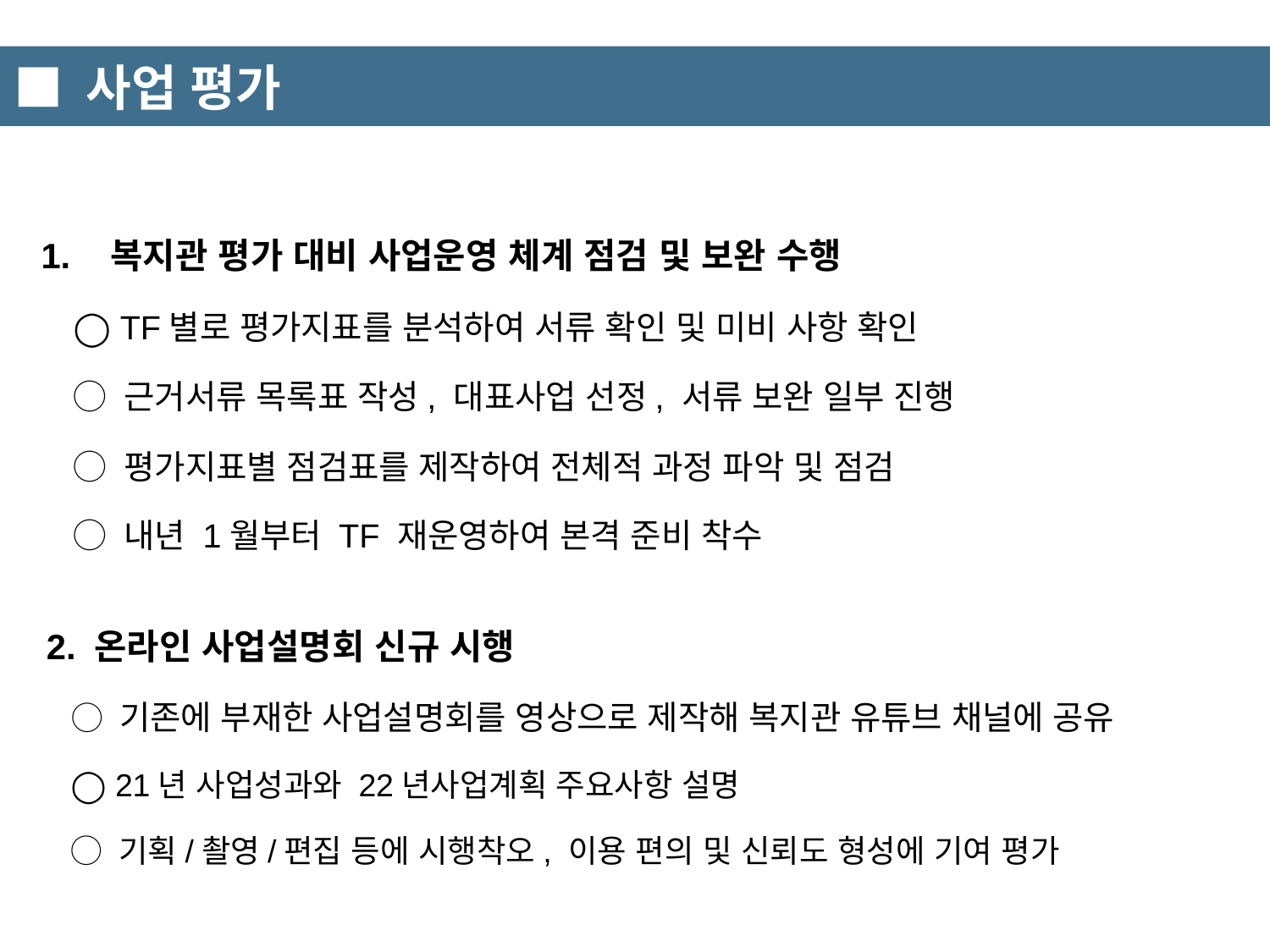

■ 사업 평가
  1.   복지관 평가 대비 사업운영 체계 점검 및 보완 수행
      ◯ TF별로 평가지표를 분석하여 서류 확인 및 미비 사항 확인
      ◯ 근거서류 목록표 작성, 대표사업 선정, 서류 보완 일부 진행
      ◯ 평가지표별 점검표를 제작하여 전체적 과정 파악 및 점검
      ◯ 내년 1월부터 TF 재운영하여 본격 준비 착수

   2. 온라인 사업설명회 신규 시행
      ◯ 기존에 부재한 사업설명회를 영상으로 제작해 복지관 유튜브 채널에 공유
      ◯ 21년 사업성과와 22년사업계획 주요사항 설명
      ◯ 기획/촬영/편집 등에 시행착오, 이용 편의 및 신뢰도 형성에 기여 평가